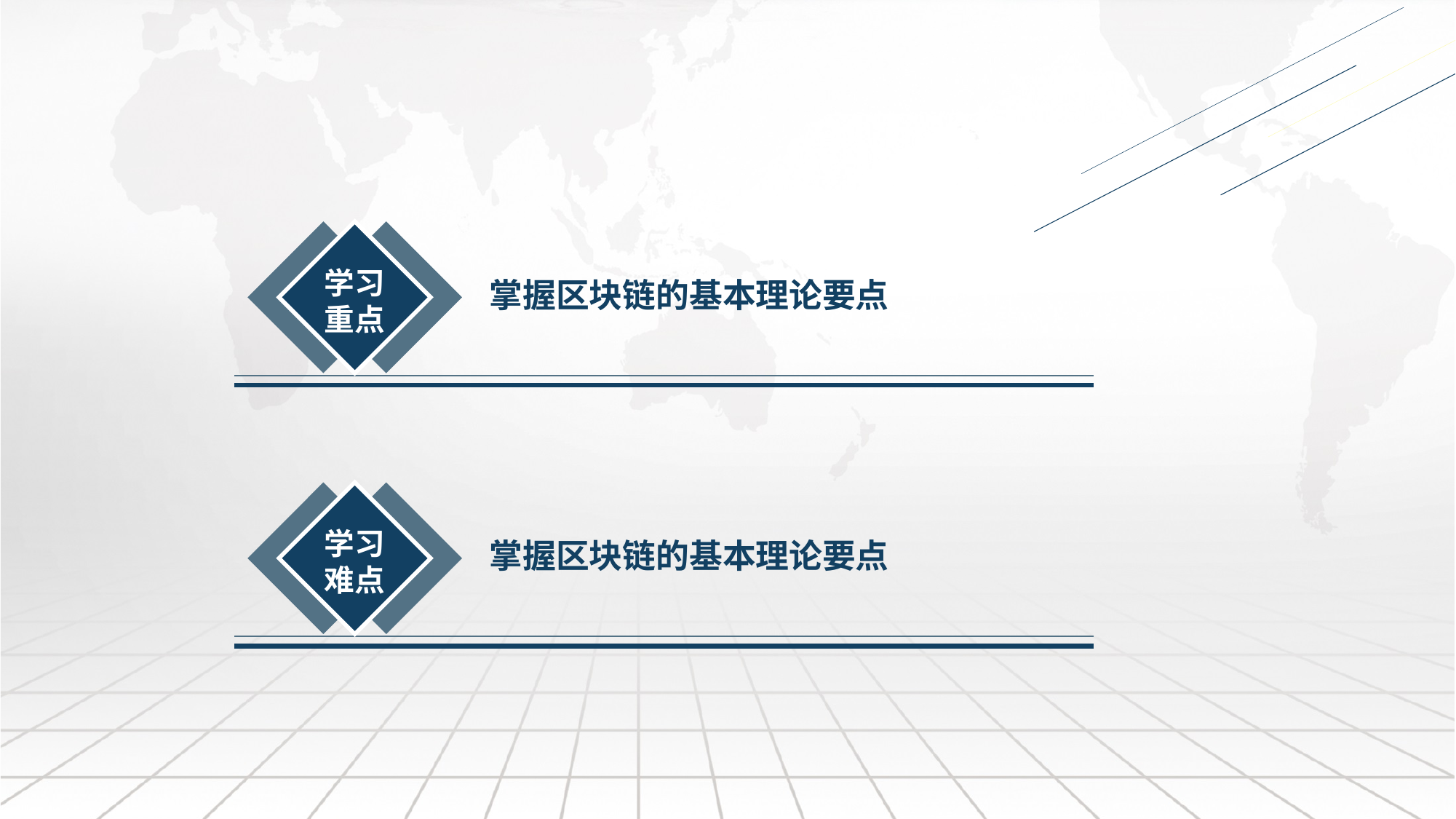

学习
重点

掌握区块链的基本理论要点

学习
难点

掌握区块链的基本理论要点